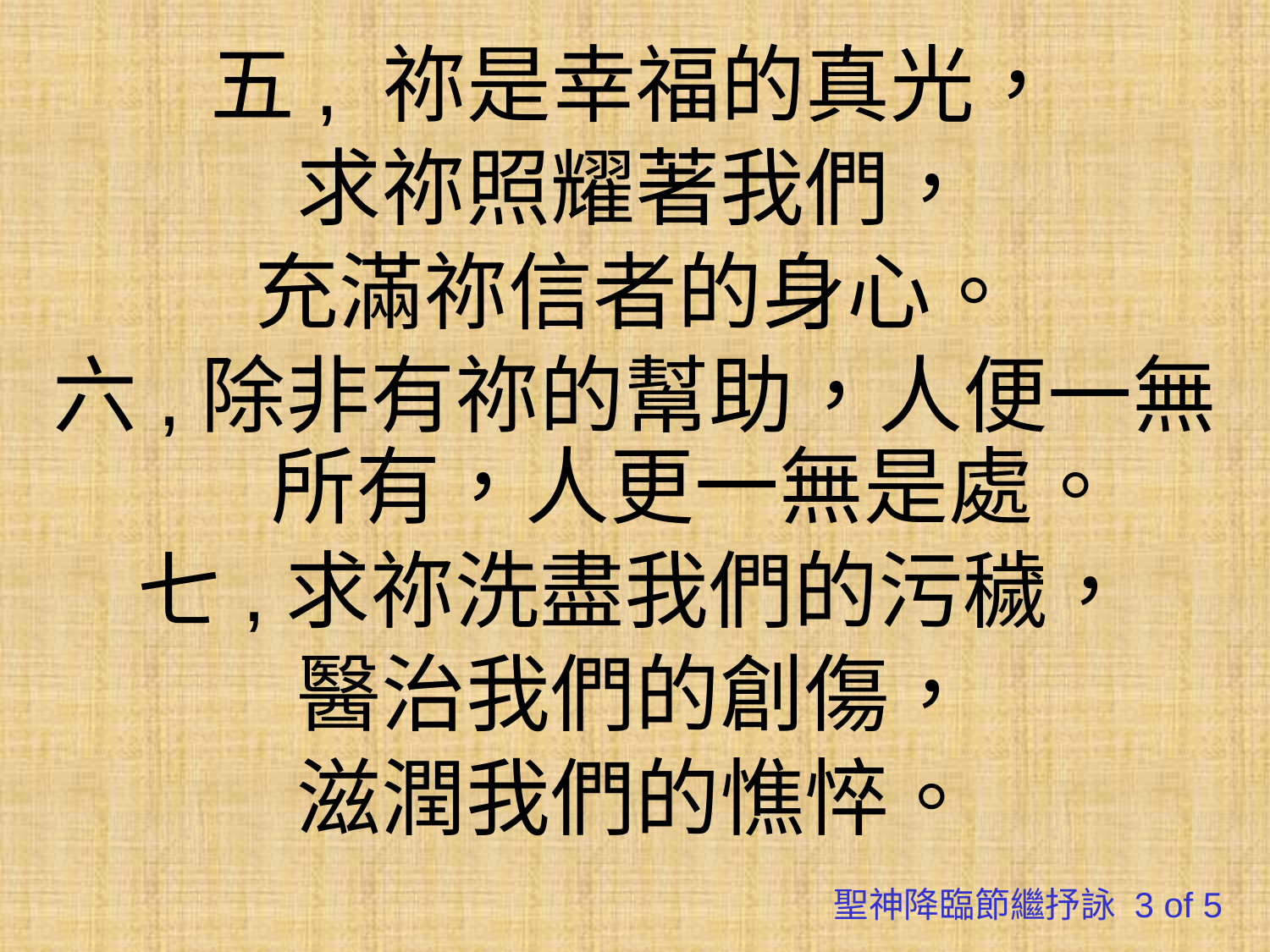

五, 祢是幸福的真光，
求祢照耀著我們，
充滿祢信者的身心。
六,除非有祢的幫助，人便一無所有，人更一無是處。
七,求祢洗盡我們的污穢，
醫治我們的創傷，
滋潤我們的憔悴。
聖神降臨節繼抒詠 3 of 5